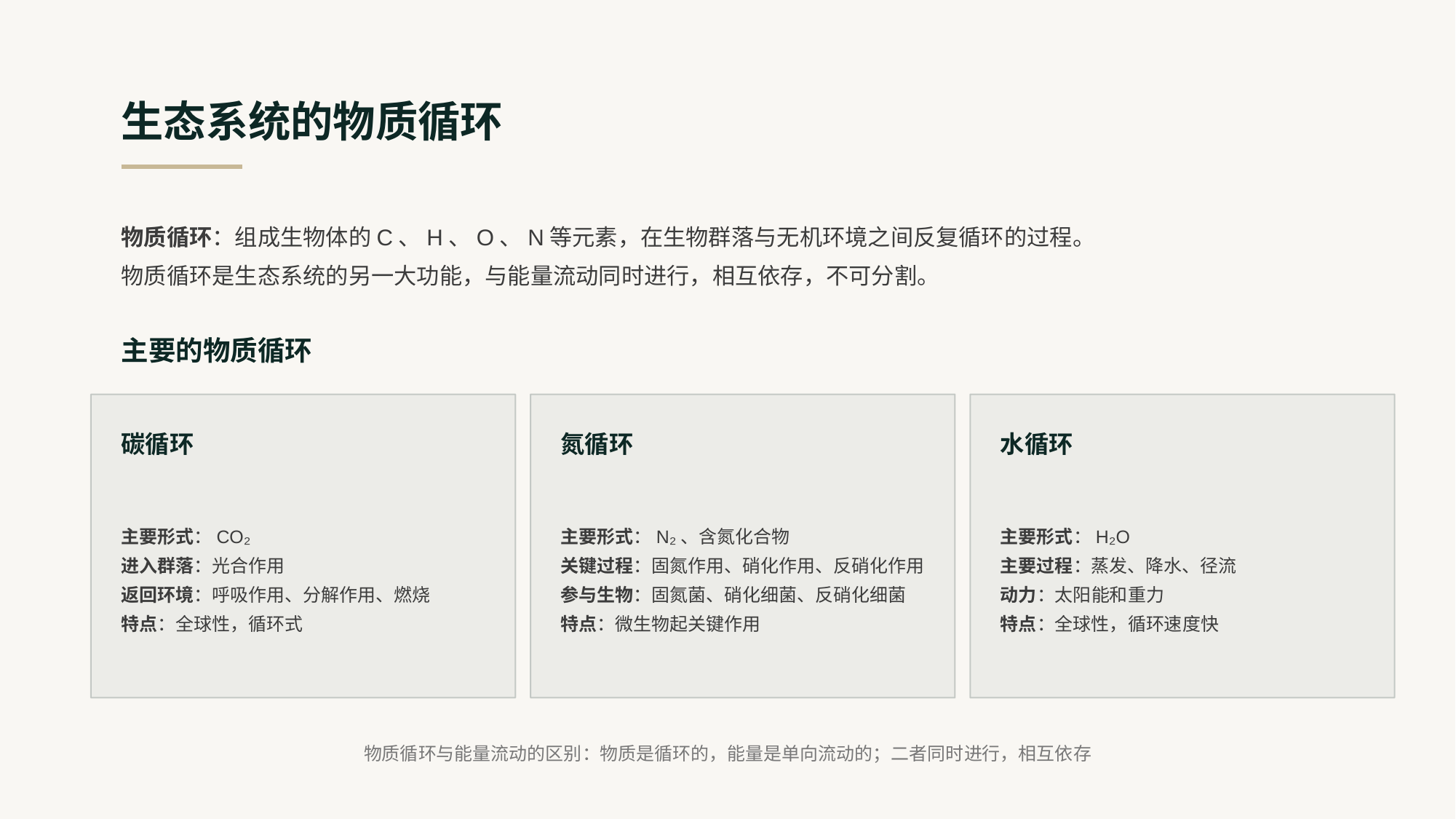

生态系统的物质循环
物质循环：组成生物体的C、H、O、N等元素，在生物群落与无机环境之间反复循环的过程。
物质循环是生态系统的另一大功能，与能量流动同时进行，相互依存，不可分割。
主要的物质循环

碳循环
氮循环
水循环
主要形式：CO₂
进入群落：光合作用
返回环境：呼吸作用、分解作用、燃烧
特点：全球性，循环式
主要形式：N₂、含氮化合物
关键过程：固氮作用、硝化作用、反硝化作用
参与生物：固氮菌、硝化细菌、反硝化细菌
特点：微生物起关键作用
主要形式：H₂O
主要过程：蒸发、降水、径流
动力：太阳能和重力
特点：全球性，循环速度快
物质循环与能量流动的区别：物质是循环的，能量是单向流动的；二者同时进行，相互依存